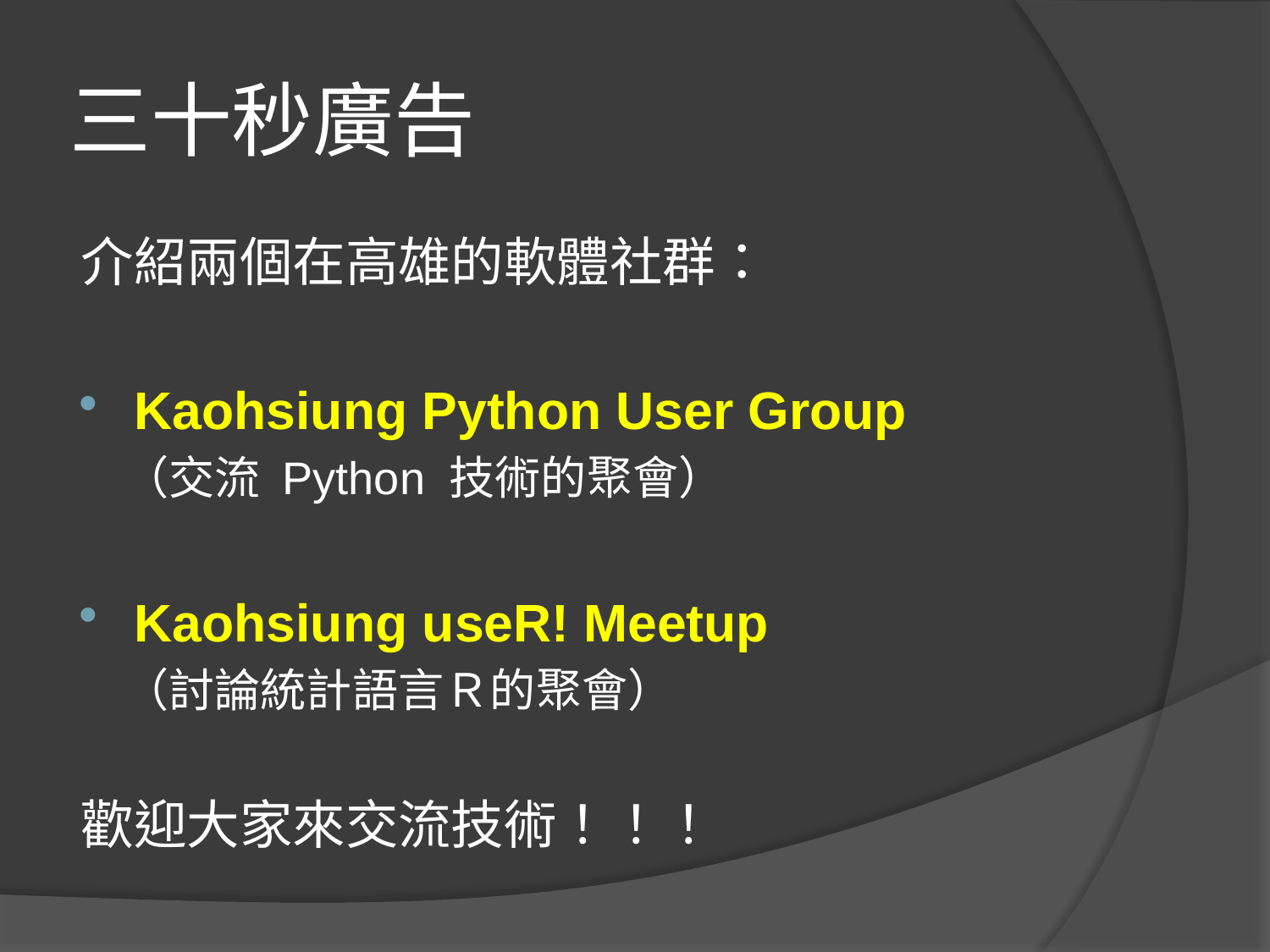

# 三十秒廣告
介紹兩個在高雄的軟體社群：

Kaohsiung Python User Group
（交流 Python 技術的聚會）

Kaohsiung useR! Meetup
（討論統計語言Ｒ的聚會）

歡迎大家來交流技術！！！